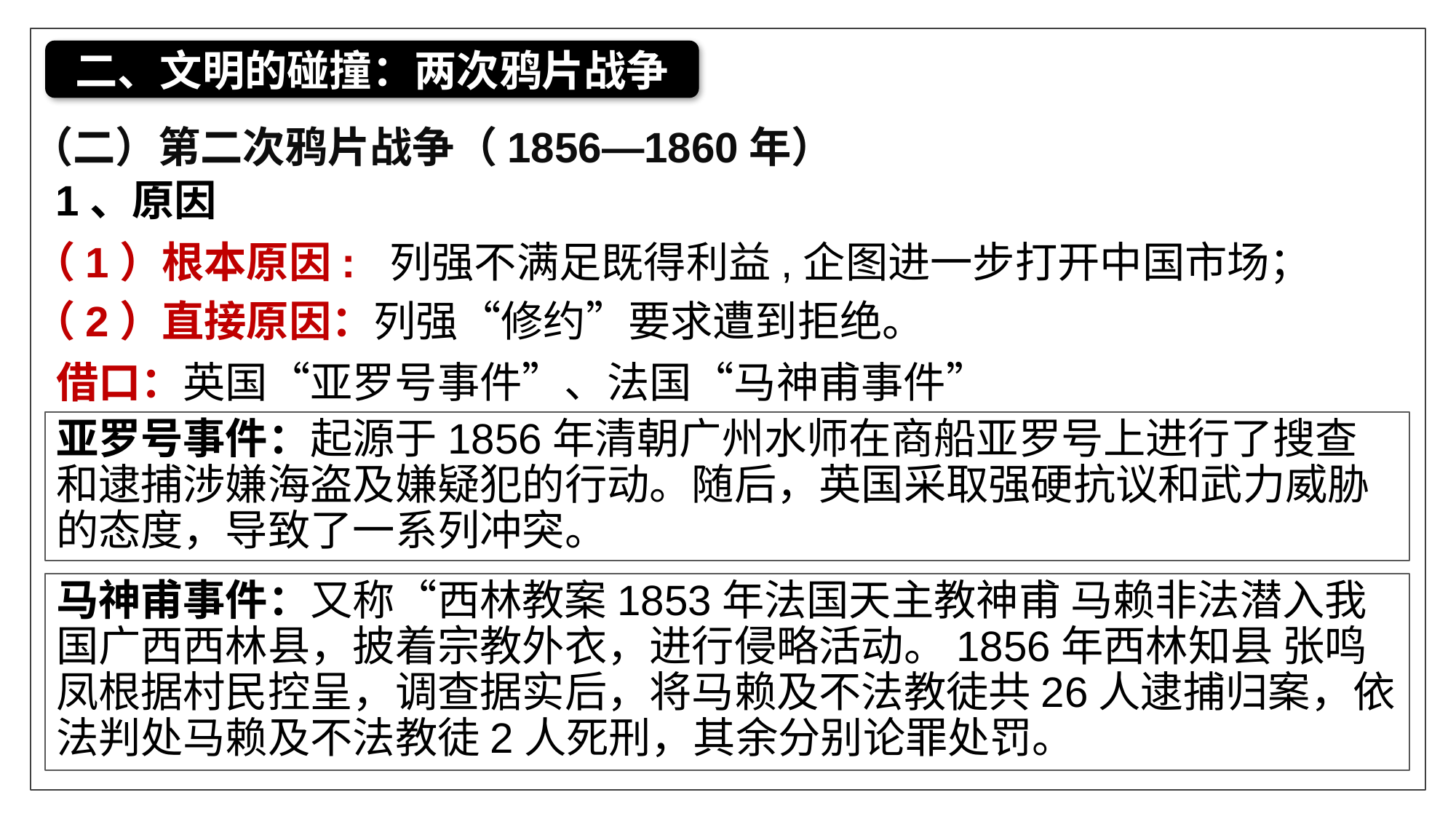

二、文明的碰撞：两次鸦片战争
（二）第二次鸦片战争（1856—1860年）
1、原因
（1）根本原因:  列强不满足既得利益,企图进一步打开中国市场；
（2）直接原因：列强“修约”要求遭到拒绝。
借口：英国“亚罗号事件”、法国“马神甫事件”
亚罗号事件：起源于1856年清朝广州水师在商船亚罗号上进行了搜查和逮捕涉嫌海盗及嫌疑犯的行动。随后，英国采取强硬抗议和武力威胁的态度，导致了一系列冲突。
马神甫事件：又称“西林教案1853年法国天主教神甫 马赖非法潜入我国广西西林县，披着宗教外衣，进行侵略活动。1856年西林知县 张鸣凤根据村民控呈，调查据实后，将马赖及不法教徒共26人逮捕归案，依法判处马赖及不法教徒2人死刑，其余分别论罪处罚。